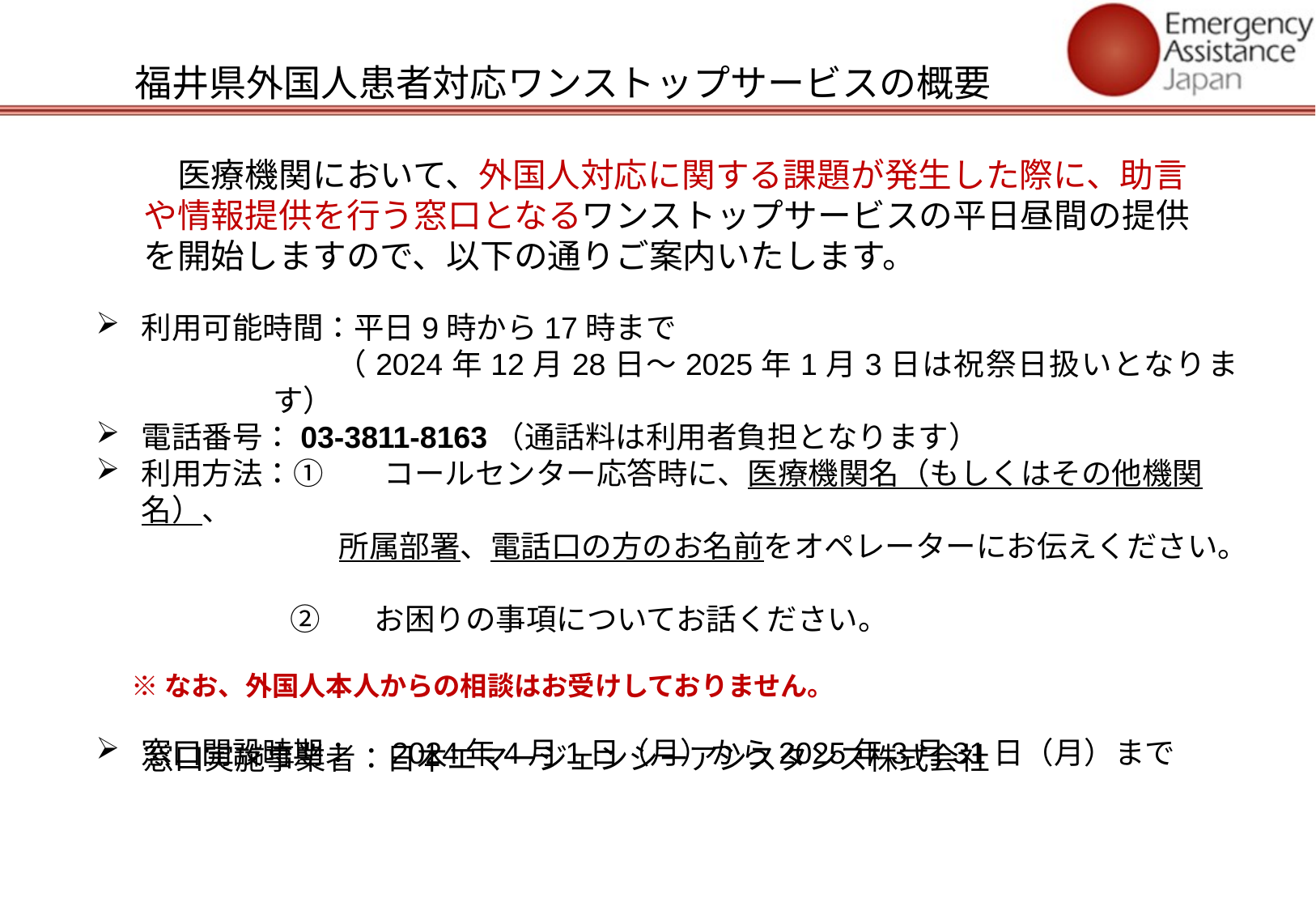

福井県外国人患者対応ワンストップサービスの概要
　医療機関において、外国人対応に関する課題が発生した際に、助言や情報提供を行う窓口となるワンストップサービスの平日昼間の提供を開始しますので、以下の通りご案内いたします。
利用可能時間：平日9時から17時まで
　　（2024年12月28日～2025年1月3日は祝祭日扱いとなります）
電話番号：03-3811-8163（通話料は利用者負担となります）
利用方法：①	コールセンター応答時に、医療機関名（もしくはその他機関名）、
　　　　　　　 	所属部署、電話口の方のお名前をオペレーターにお伝えください。
　　　　　 ②	お困りの事項についてお話ください。

※なお、外国人本人からの相談はお受けしておりません。

窓口開設時期：　2024年4月1日（月）から2025年3月31日（月）まで
窓口実施事業者：日本エマージェンシーアシスタンス株式会社